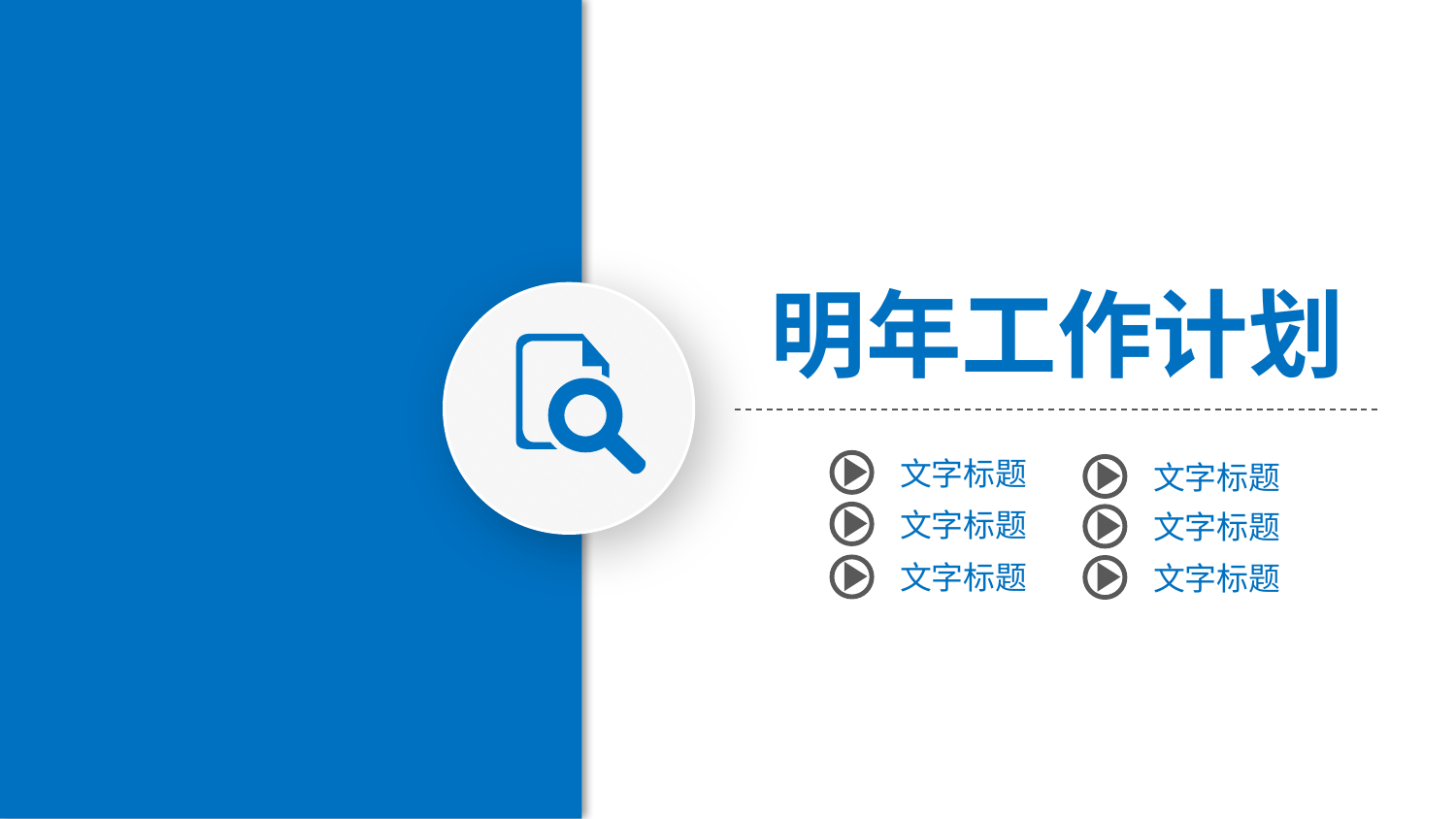

明年工作计划

文字标题

文字标题

文字标题

文字标题

文字标题

文字标题